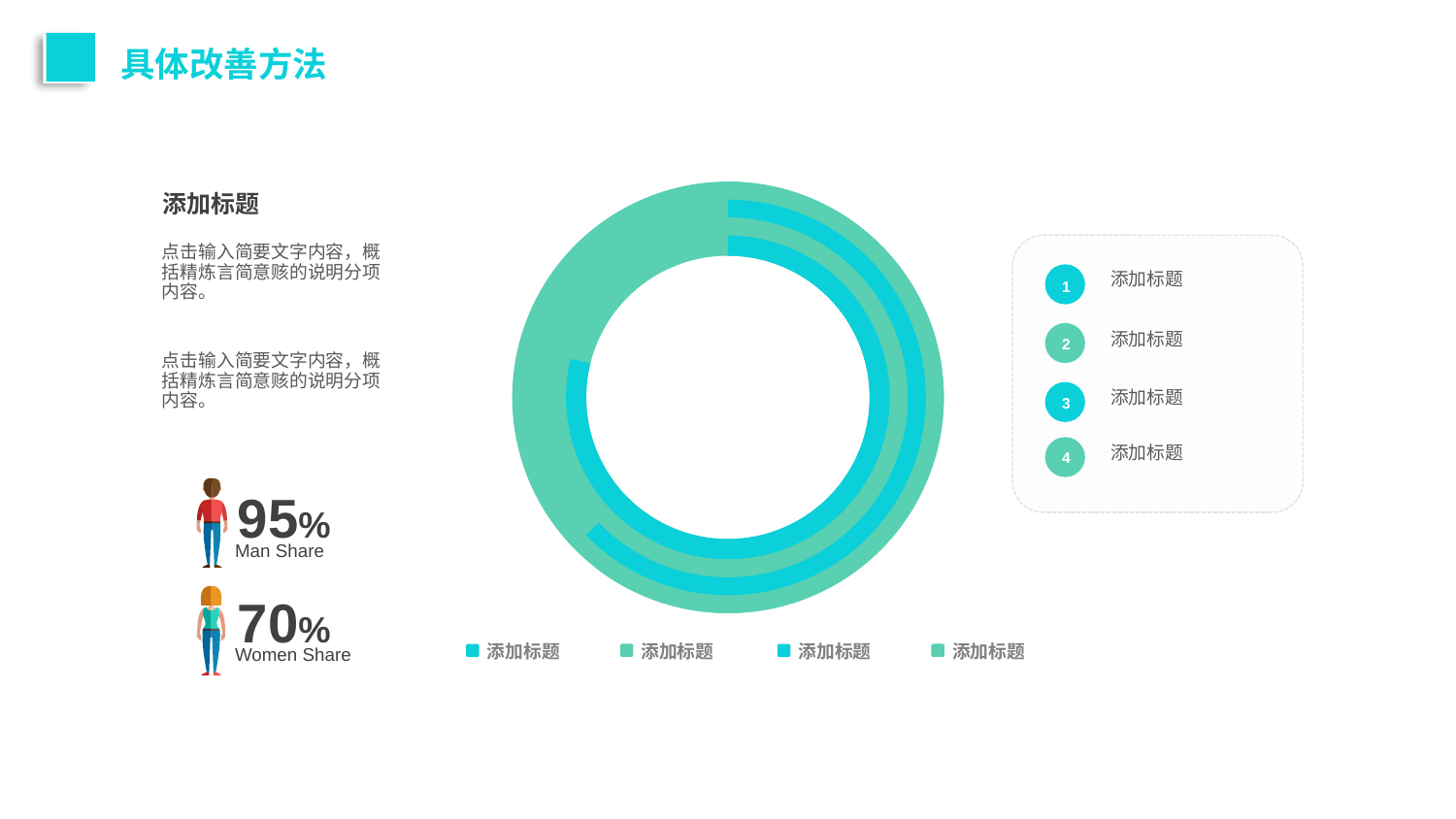

具体改善方法

添加标题

添加标题

1
添加标题

2
添加标题

3
添加标题

4
点击输入简要文字内容，概括精炼言简意赅的说明分项内容。

点击输入简要文字内容，概括精炼言简意赅的说明分项内容。

95%
Man Share

70%
Women Share

添加标题

添加标题

添加标题

添加标题